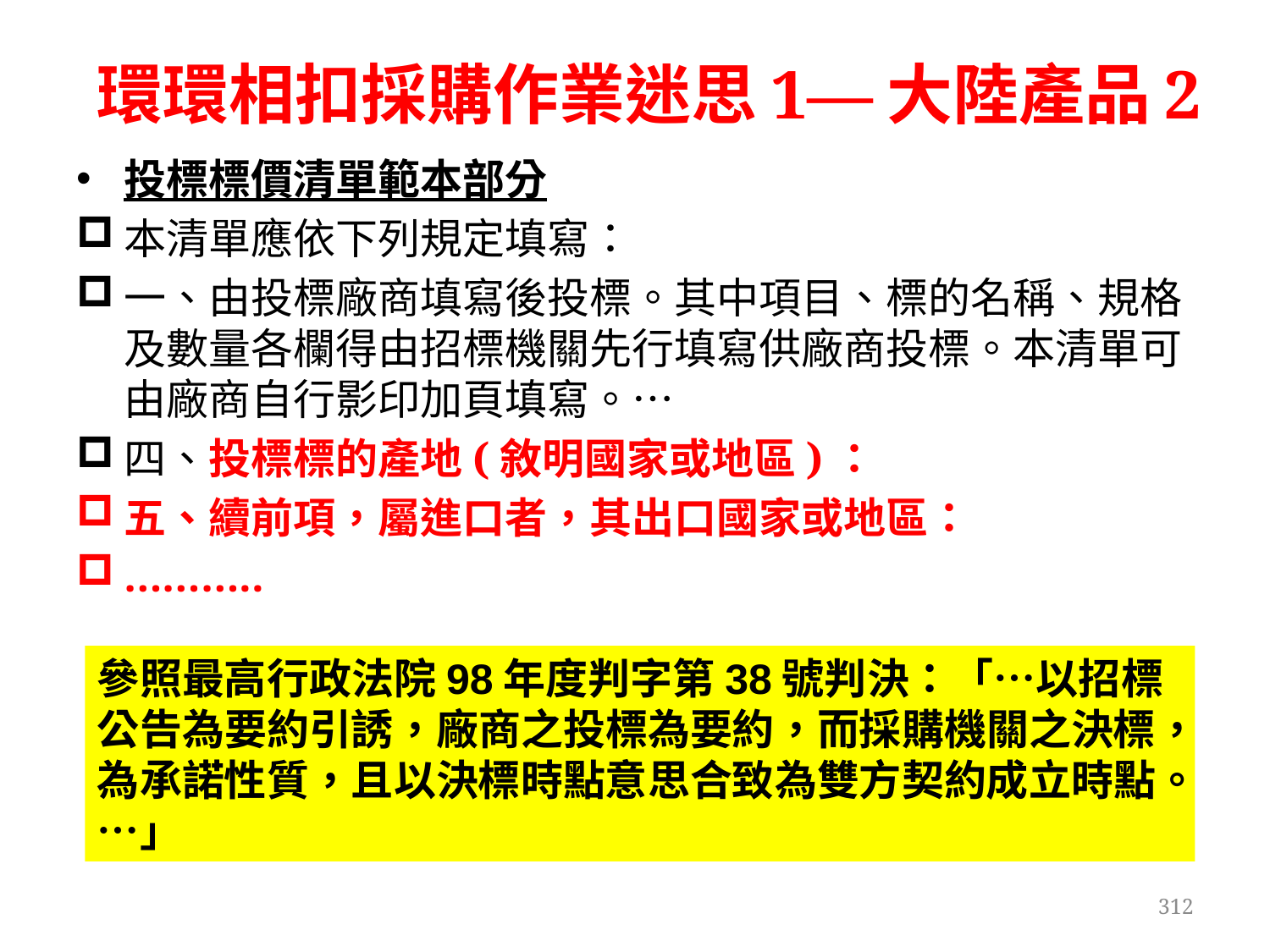

# 環環相扣採購作業迷思1—大陸產品2
投標標價清單範本部分
本清單應依下列規定填寫：
一、由投標廠商填寫後投標。其中項目、標的名稱、規格及數量各欄得由招標機關先行填寫供廠商投標。本清單可由廠商自行影印加頁填寫。…
四、投標標的產地(敘明國家或地區)：
五、續前項，屬進口者，其出口國家或地區：
………..
參照最高行政法院98年度判字第38號判決：「…以招標公告為要約引誘，廠商之投標為要約，而採購機關之決標，為承諾性質，且以決標時點意思合致為雙方契約成立時點。…」
312